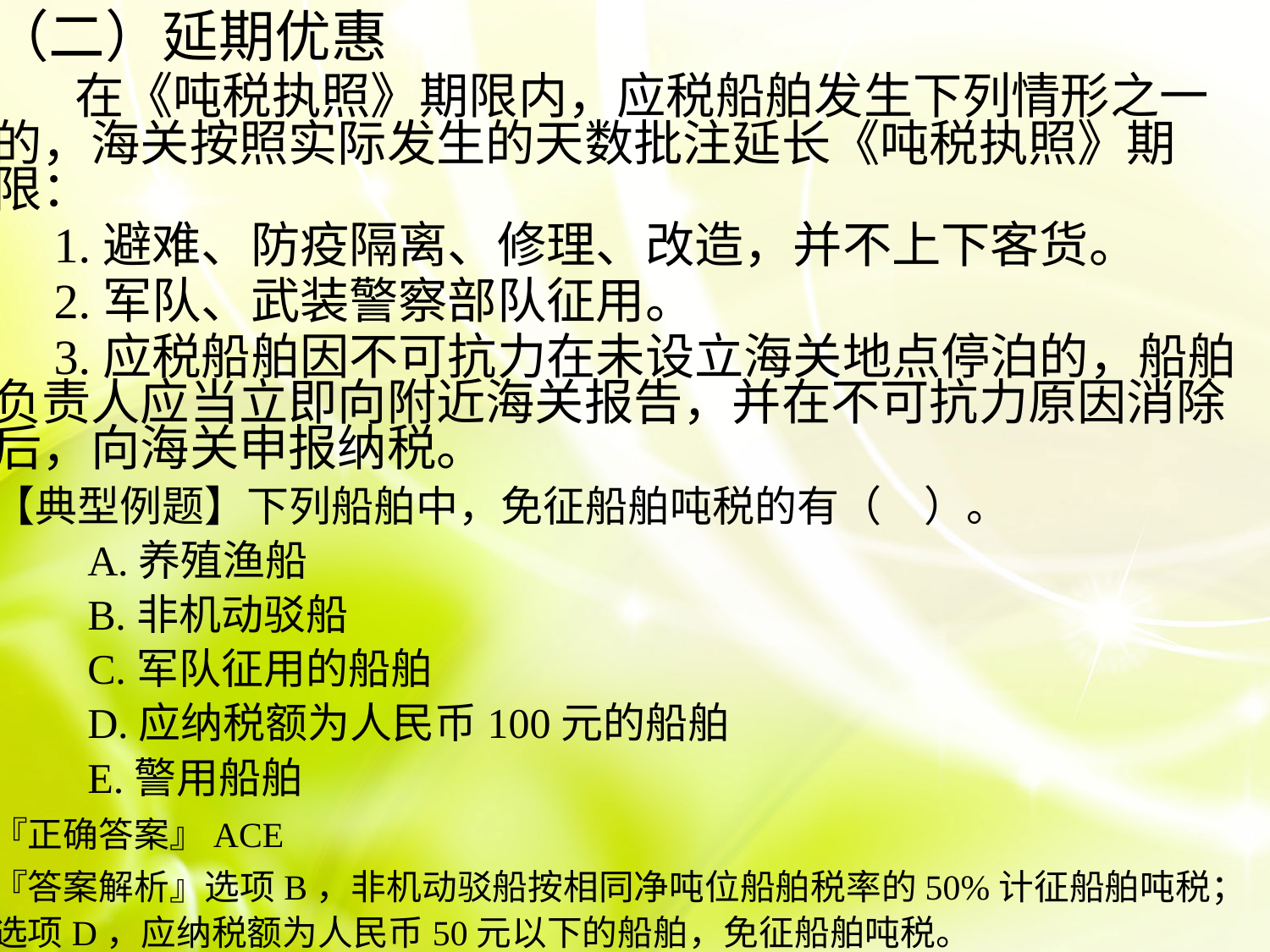

（二）延期优惠
　  在《吨税执照》期限内，应税船舶发生下列情形之一的，海关按照实际发生的天数批注延长《吨税执照》期限：
　1.避难、防疫隔离、修理、改造，并不上下客货。
　2.军队、武装警察部队征用。
　3.应税船舶因不可抗力在未设立海关地点停泊的，船舶负责人应当立即向附近海关报告，并在不可抗力原因消除后，向海关申报纳税。
【典型例题】下列船舶中，免征船舶吨税的有（　）。
　　A.养殖渔船
　　B.非机动驳船
　　C.军队征用的船舶
　　D.应纳税额为人民币100元的船舶
　　E.警用船舶
『正确答案』ACE
『答案解析』选项B，非机动驳船按相同净吨位船舶税率的50%计征船舶吨税；选项D，应纳税额为人民币50元以下的船舶，免征船舶吨税。